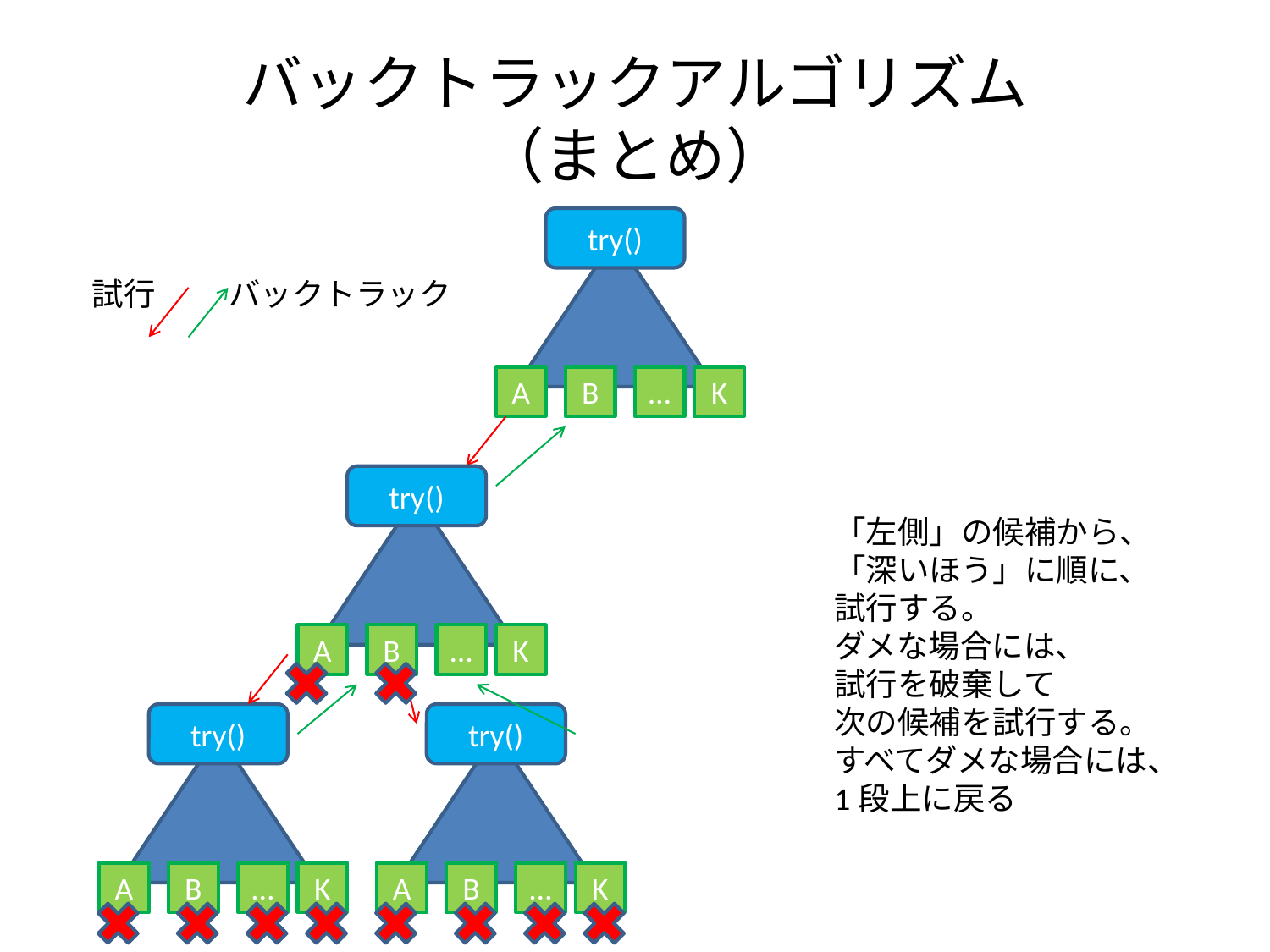

# バックトラックアルゴリズム （まとめ）
try()

試行
バックトラック
A
B
…
K
try()

「左側」の候補から、
「深いほう」に順に、
試行する。
ダメな場合には、
試行を破棄して
次の候補を試行する。
すべてダメな場合には、
1段上に戻る
A
B
…
K

try()
try()

A
B
…
K
A
B
…
K